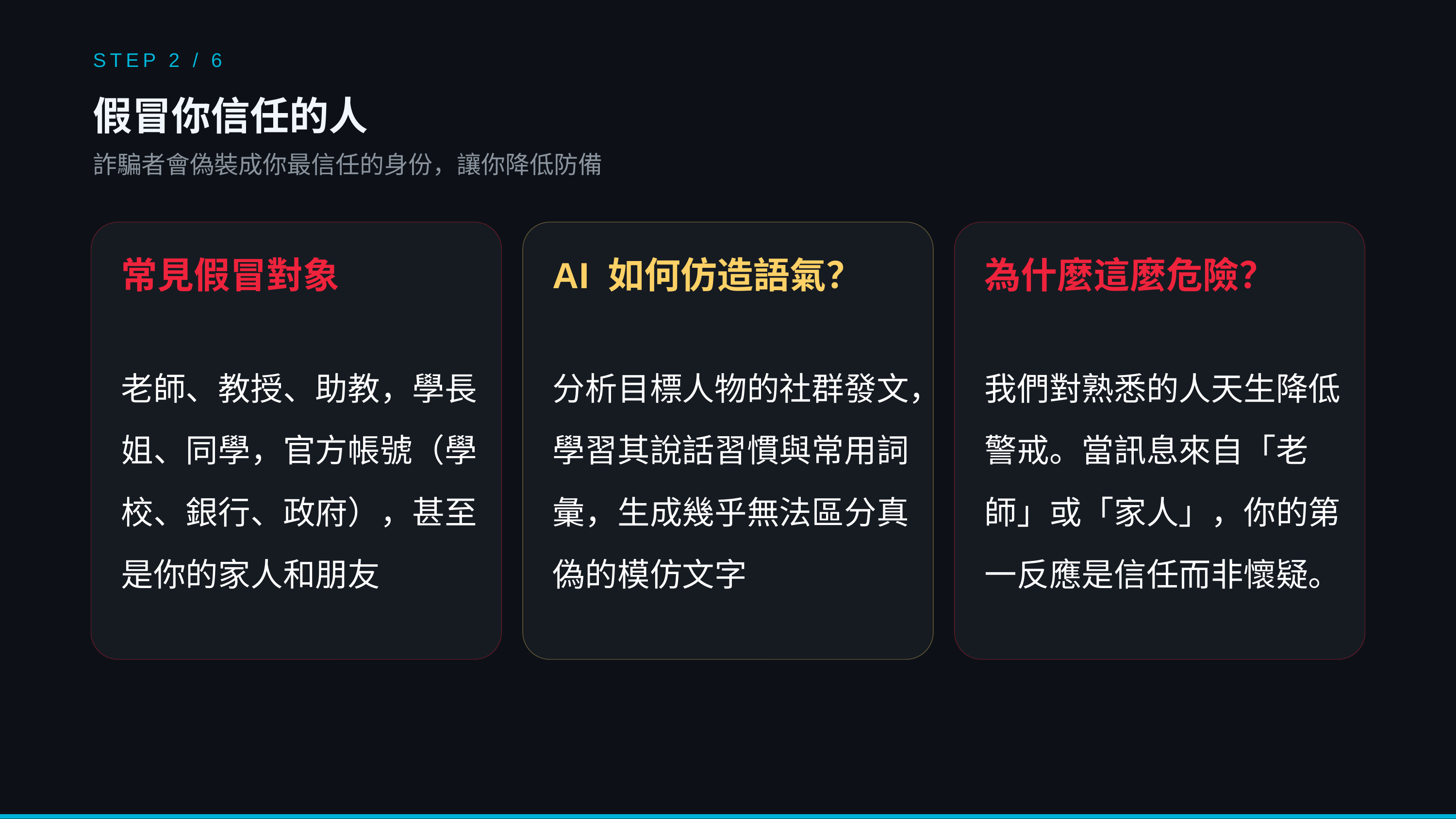

STEP 2 / 6
假冒你信任的人
詐騙者會偽裝成你最信任的身份，讓你降低防備

常見假冒對象
AI 如何仿造語氣？
為什麼這麼危險？
老師、教授、助教，學長姐、同學，官方帳號（學校、銀行、政府），甚至是你的家人和朋友
分析目標人物的社群發文，學習其說話習慣與常用詞彙，生成幾乎無法區分真偽的模仿文字
我們對熟悉的人天生降低警戒。當訊息來自「老師」或「家人」，你的第一反應是信任而非懷疑。